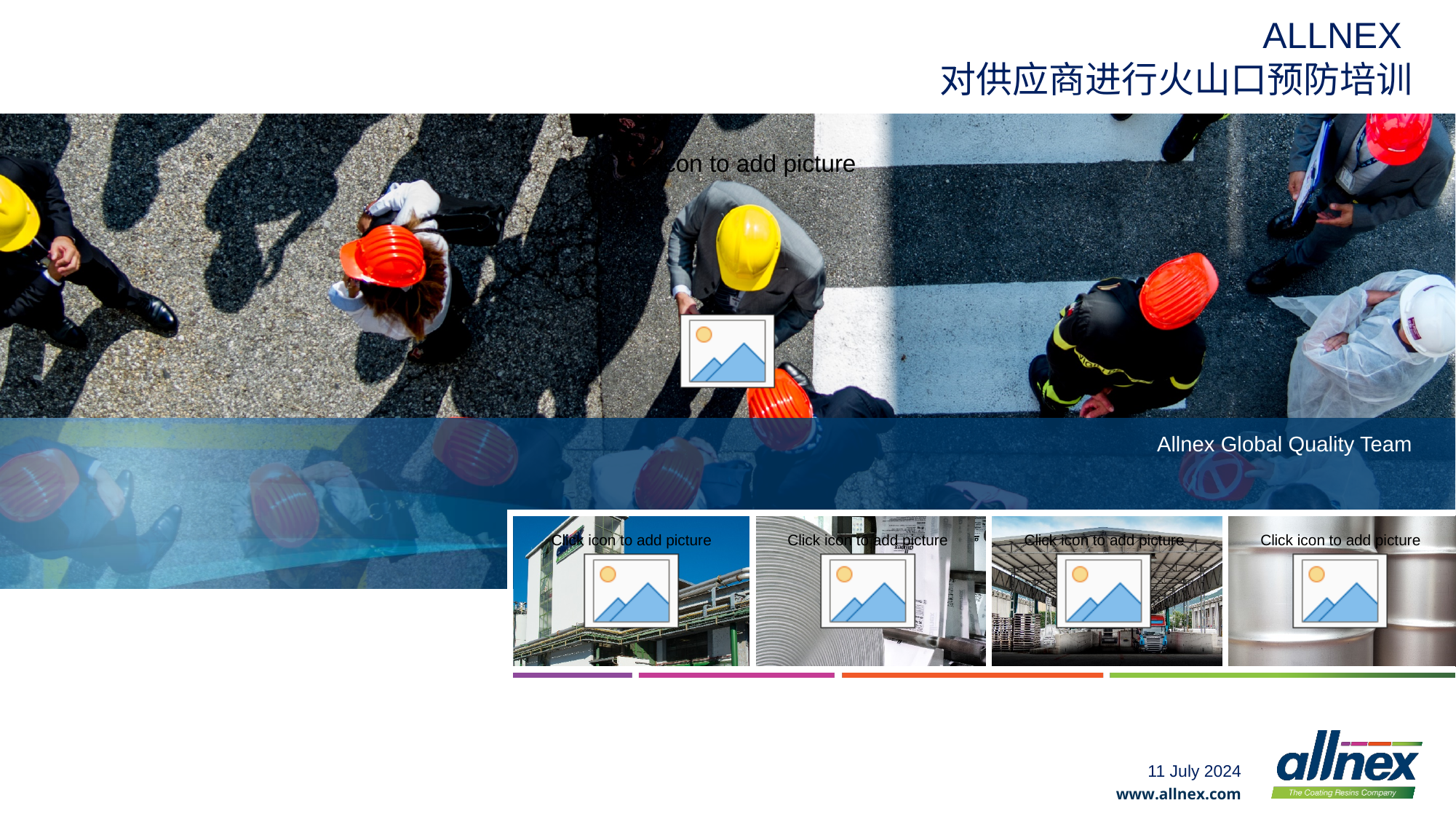

Allnex
对供应商进行火山口预防培训

Allnex Global Quality Team

11 July 2024